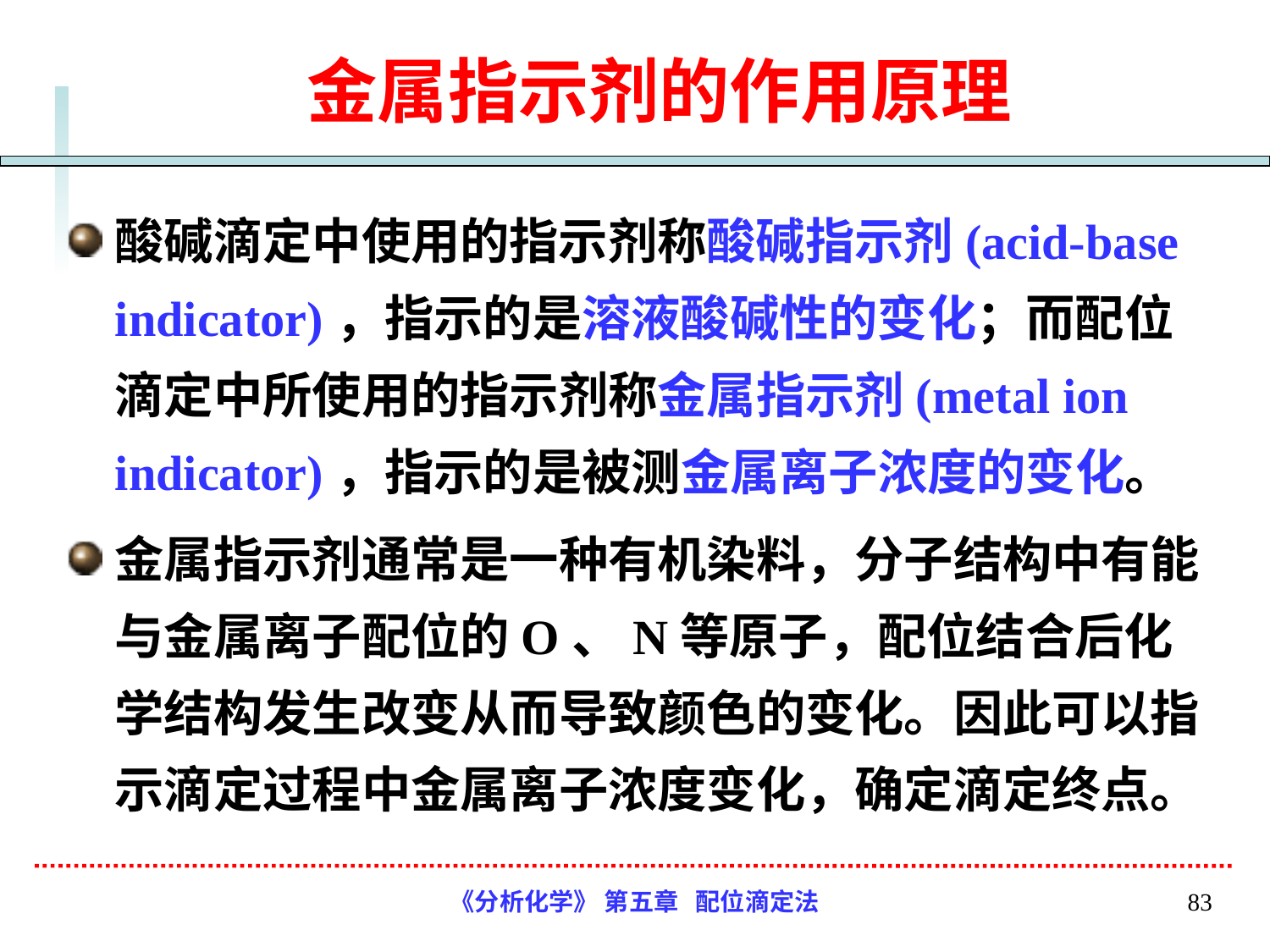

# 金属指示剂的作用原理
酸碱滴定中使用的指示剂称酸碱指示剂(acid-base indicator)，指示的是溶液酸碱性的变化；而配位滴定中所使用的指示剂称金属指示剂(metal ion indicator)，指示的是被测金属离子浓度的变化。
金属指示剂通常是一种有机染料，分子结构中有能与金属离子配位的O、N等原子，配位结合后化学结构发生改变从而导致颜色的变化。因此可以指示滴定过程中金属离子浓度变化，确定滴定终点。
《分析化学》 第五章   配位滴定法
83